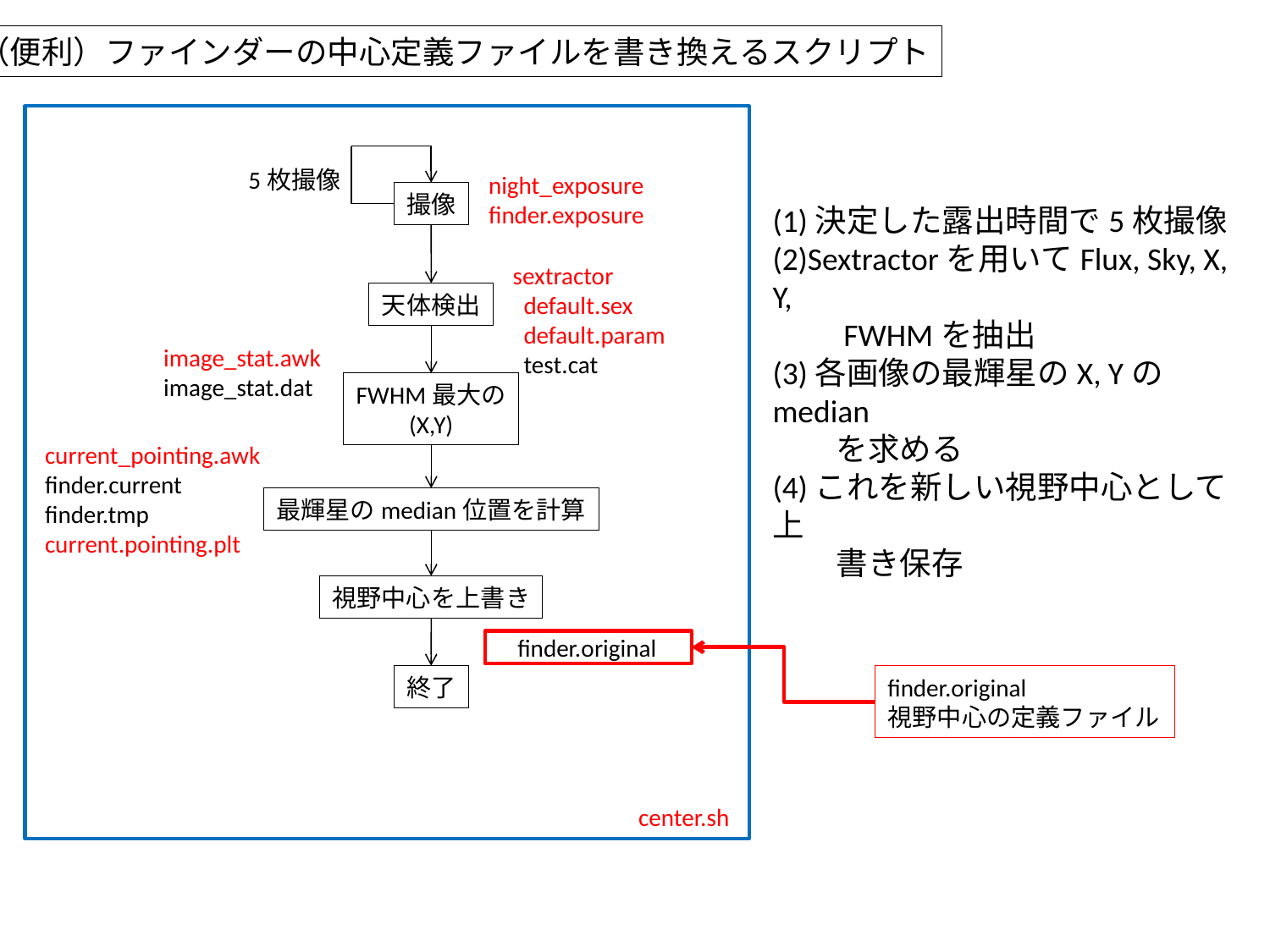

（便利）ファインダーの中心定義ファイルを書き換えるスクリプト

5枚撮像
night_exposure
finder.exposure
撮像
(1)決定した露出時間で5枚撮像
(2)Sextractorを用いてFlux, Sky, X, Y,
　　FWHMを抽出
(3)各画像の最輝星のX, Yのmedian
　　を求める
(4)これを新しい視野中心として上
　　書き保存
sextractor
  default.sex
  default.param
  test.cat
天体検出
image_stat.awk
image_stat.dat
FWHM最大の
(X,Y)
current_pointing.awk
finder.current
finder.tmp
current.pointing.plt
最輝星のmedian位置を計算
視野中心を上書き
finder.original

終了
finder.original
視野中心の定義ファイル
center.sh